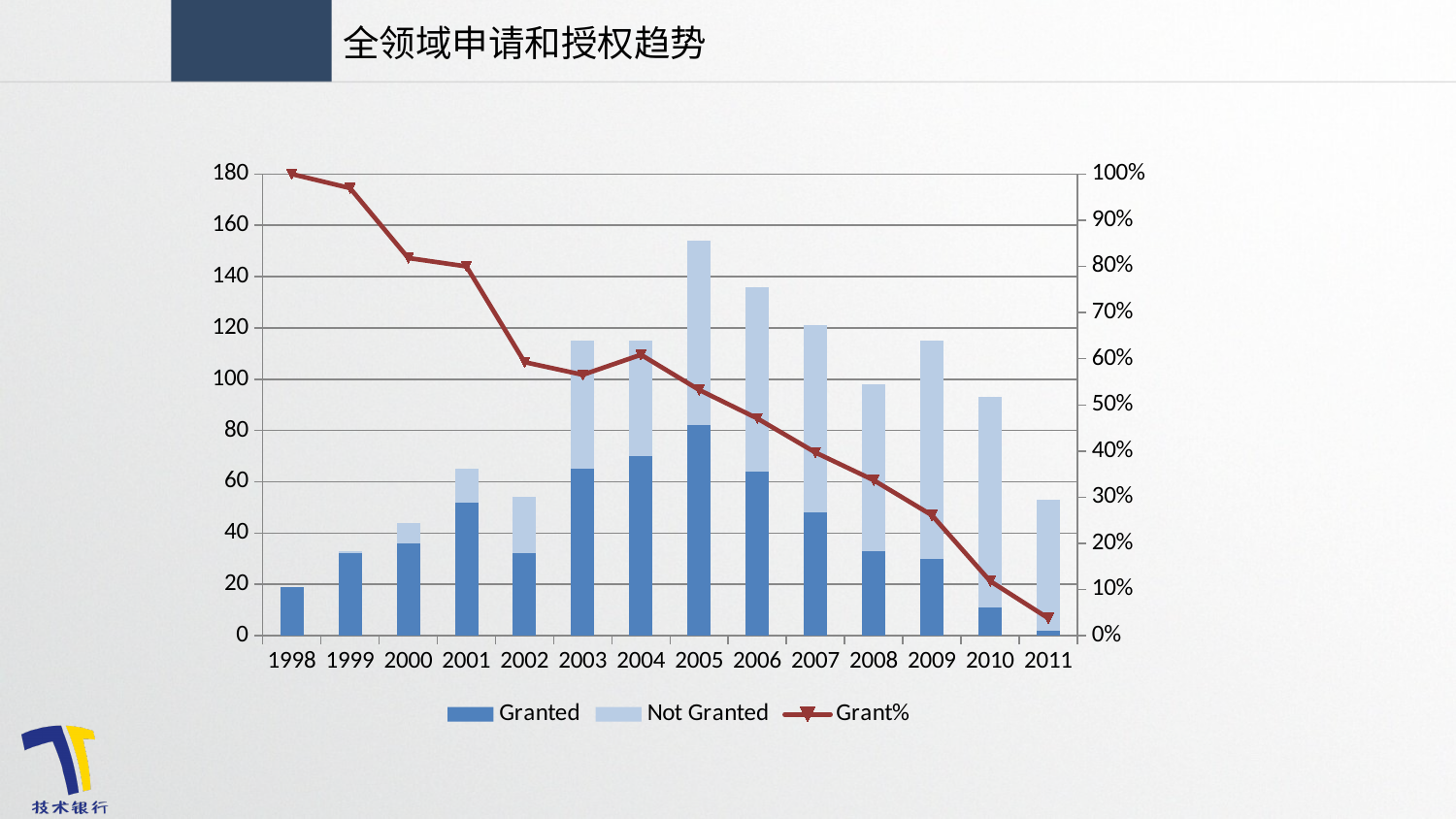

全领域申请和授权趋势

### Chart

| Category | Granted | Not Granted | Grant% |
|---|---|---|---|
| 1998 | 19.0 | None | 1.0 |
| 1999 | 32.0 | 1.0 | 0.96969696969697 |
| 2000 | 36.0 | 8.0 | 0.818181818181818 |
| 2001 | 52.0 | 13.0 | 0.8 |
| 2002 | 32.0 | 22.0 | 0.592592592592593 |
| 2003 | 65.0 | 50.0 | 0.565217391304348 |
| 2004 | 70.0 | 45.0 | 0.608695652173913 |
| 2005 | 82.0 | 72.0 | 0.532467532467532 |
| 2006 | 64.0 | 72.0 | 0.470588235294118 |
| 2007 | 48.0 | 73.0 | 0.396694214876033 |
| 2008 | 33.0 | 65.0 | 0.336734693877551 |
| 2009 | 30.0 | 85.0 | 0.260869565217391 |
| 2010 | 11.0 | 82.0 | 0.118279569892473 |
| 2011 | 2.0 | 51.0 | 0.0377358490566038 |